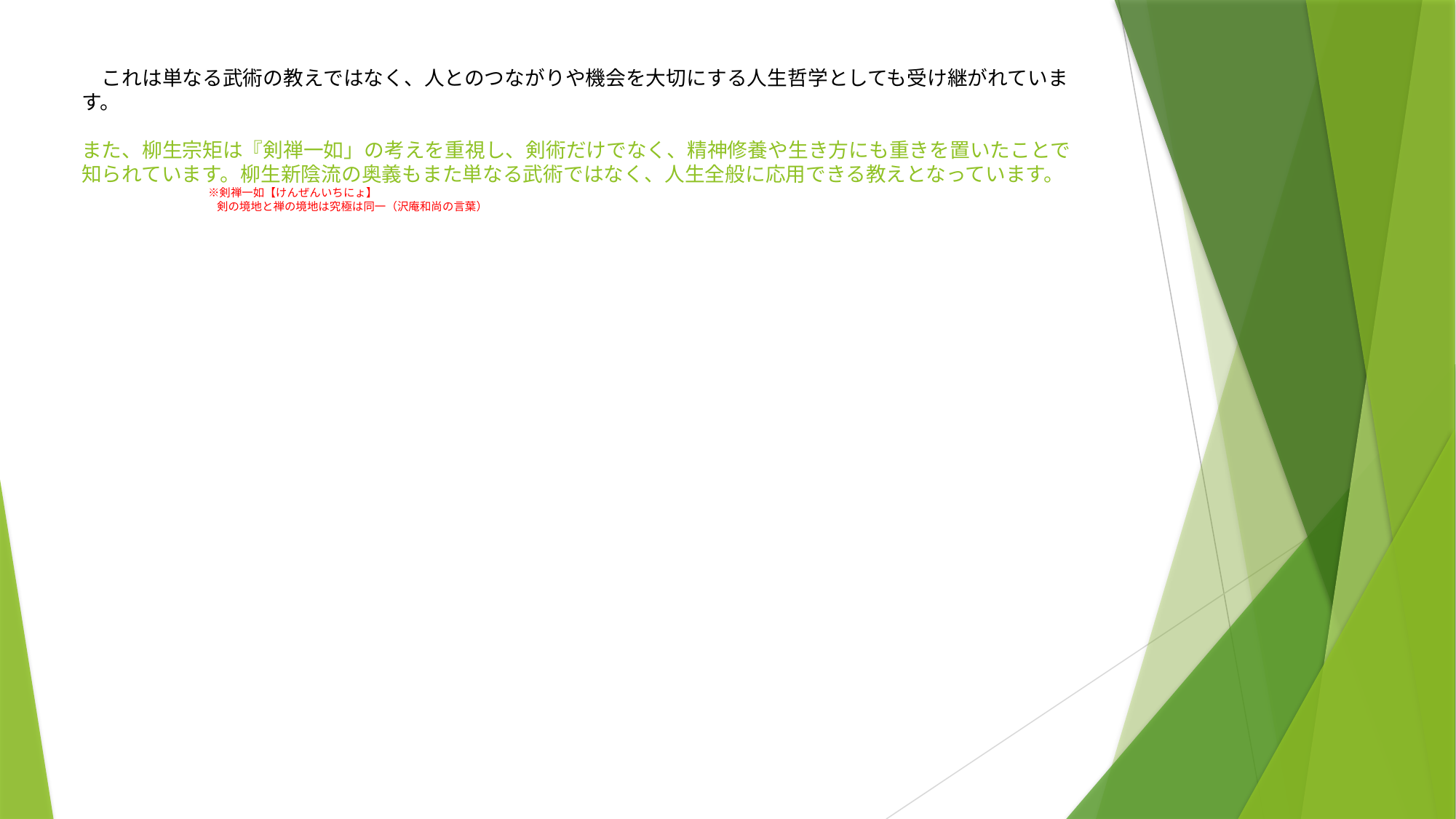

# これは単なる武術の教えではなく、人とのつながりや機会を大切にする人生哲学としても受け継がれています。 また、柳生宗矩は『剣禅一如」の考えを重視し、剣術だけでなく、精神修養や生き方にも重きを置いたことで知られています。柳生新陰流の奥義もまた単なる武術ではなく、人生全般に応用できる教えとなっています。 　　　　　　　　　　　※剣禅一如【けんぜんいちにょ】 　　　　　　　　　　　　剣の境地と禅の境地は究極は同一（沢庵和尚の言葉）